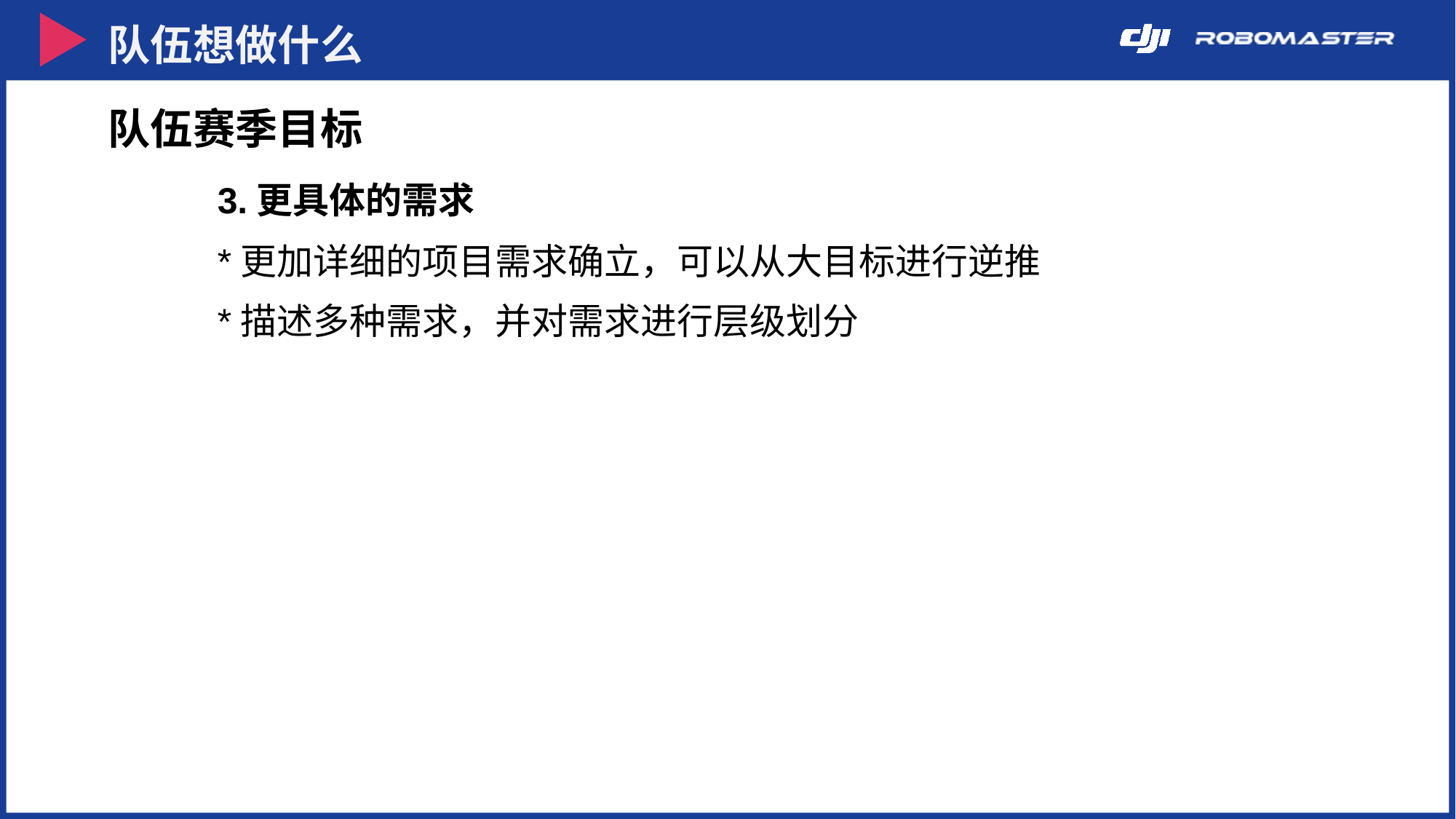

队伍想做什么
队伍赛季目标
	3.更具体的需求
	*更加详细的项目需求确立，可以从大目标进行逆推
	*描述多种需求，并对需求进行层级划分